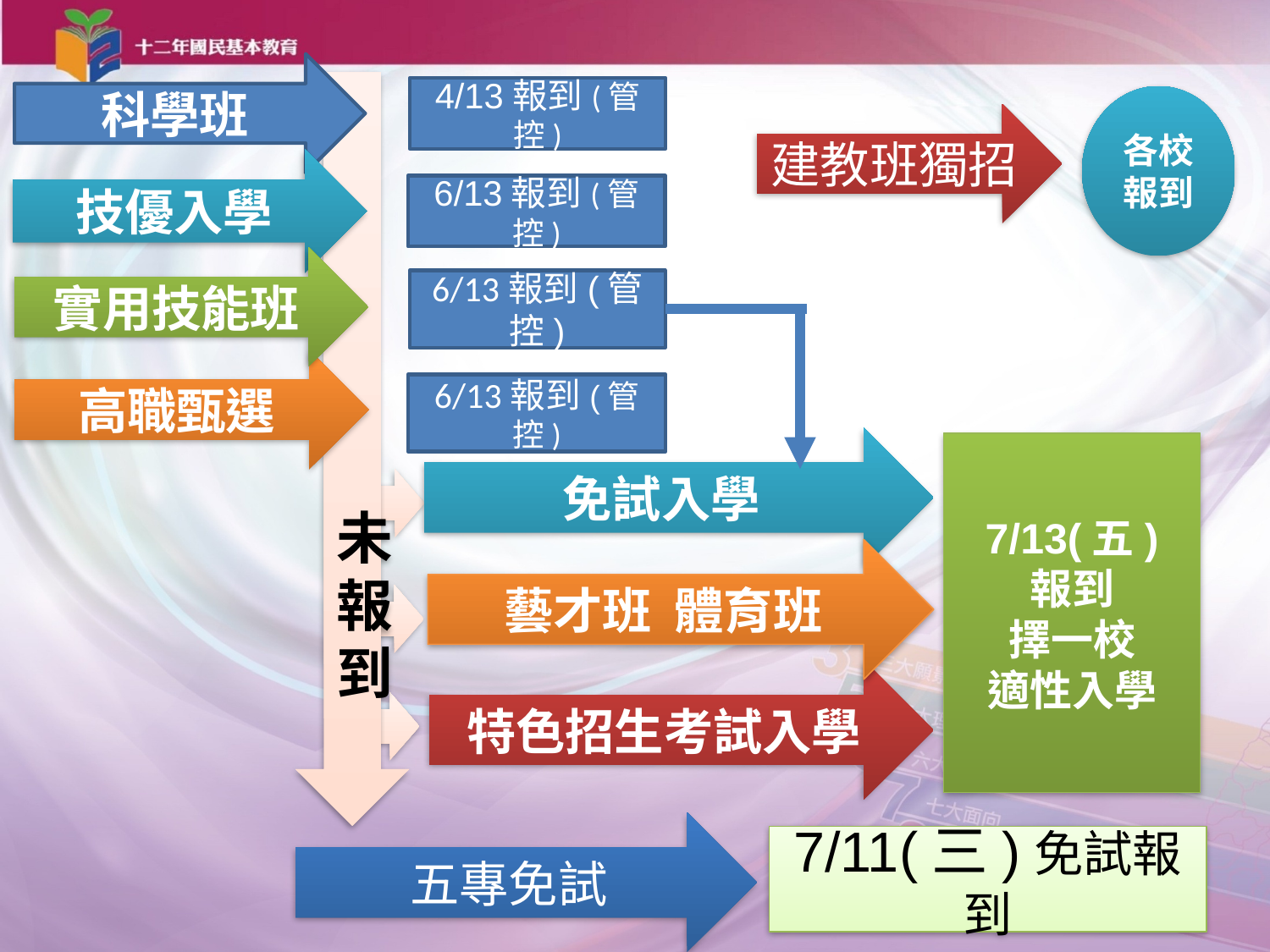

科學班

未報到
4/13報到(管控)
各校報到
建教班獨招
技優入學
6/13報到(管控)
實用技能班
6/13報到(管控)
高職甄選
6/13報到(管控)
免試入學
7/13(五)
報到
擇一校
適性入學

藝才班  體育班

特色招生考試入學

五專免試
7/11(三)免試報到